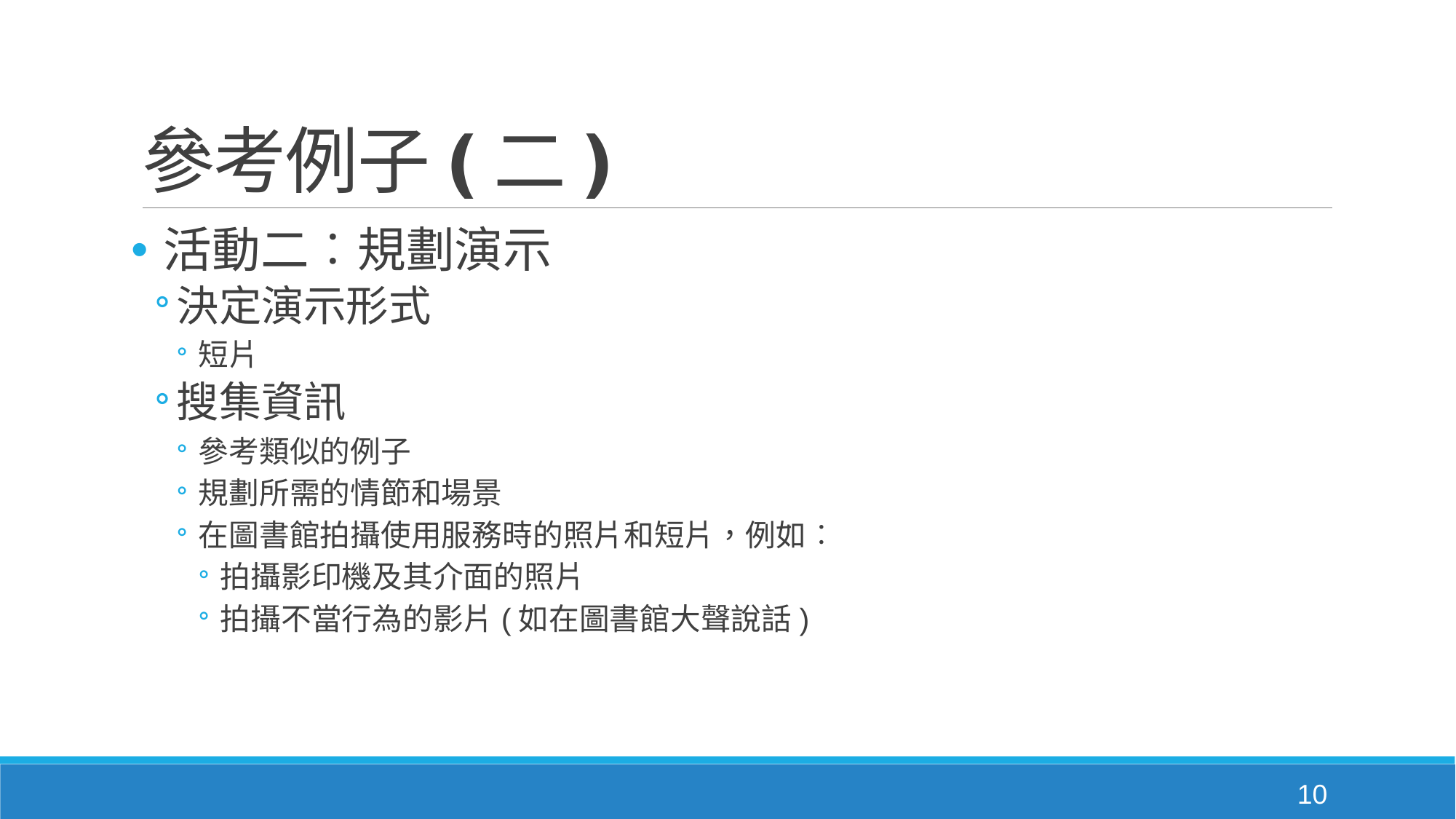

# 參考例子(二)
活動二︰規劃演示
決定演示形式
短片
搜集資訊
參考類似的例子
規劃所需的情節和場景
在圖書館拍攝使用服務時的照片和短片，例如︰
拍攝影印機及其介面的照片
拍攝不當行為的影片(如在圖書館大聲說話)
10